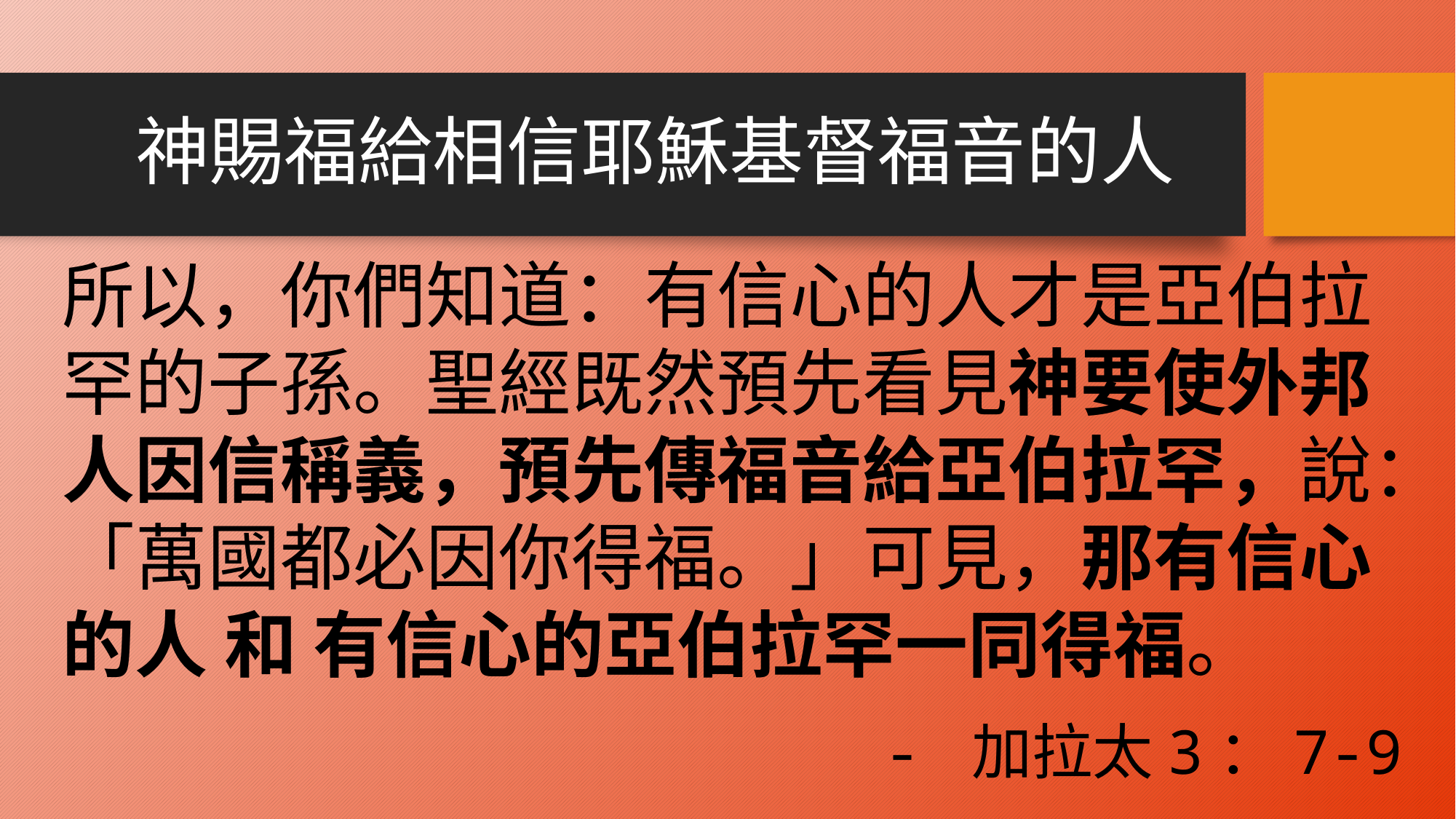

# 神賜福給相信耶穌基督福音的人
所以，你們知道：有信心的人才是亞伯拉罕的子孫。聖經既然預先看見神要使外邦人因信稱義，預先傳福音給亞伯拉罕，說：「萬國都必因你得福。」可見，那有信心的人 和 有信心的亞伯拉罕一同得福。
- 加拉太3：7-9